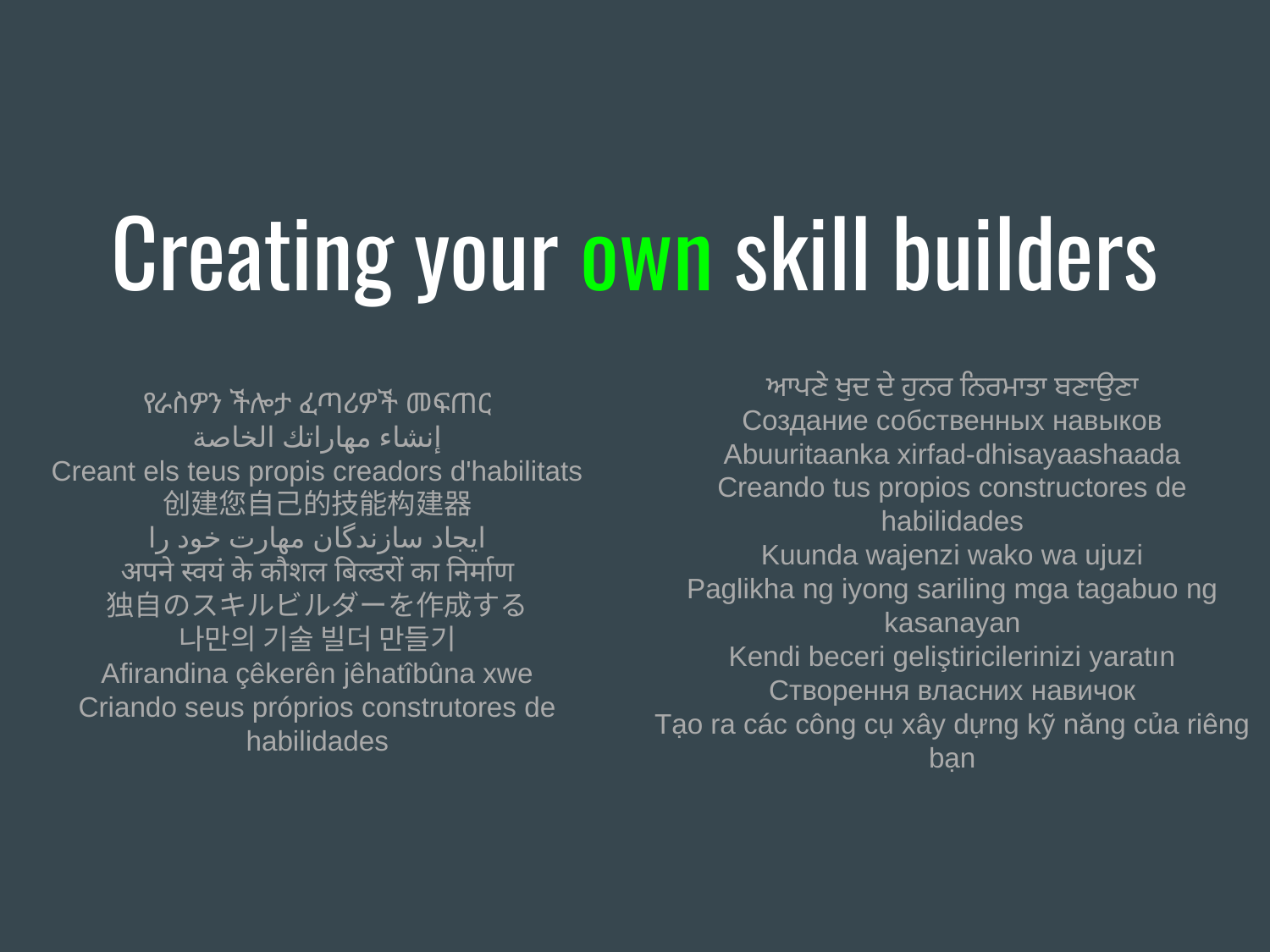

Creating your own skill builders
የራስዎን ችሎታ ፈጣሪዎች መፍጠር
إنشاء مهاراتك الخاصة
Creant els teus propis creadors d'habilitats
创建您自己的技能构建器
ایجاد سازندگان مهارت خود را
अपने स्वयं के कौशल बिल्डरों का निर्माण
独自のスキルビルダーを作成する
나만의 기술 빌더 만들기
Afirandina çêkerên jêhatîbûna xwe
Criando seus próprios construtores de habilidades
ਆਪਣੇ ਖੁਦ ਦੇ ਹੁਨਰ ਨਿਰਮਾਤਾ ਬਣਾਉਣਾ
Создание собственных навыков
Abuuritaanka xirfad-dhisayaashaada
Creando tus propios constructores de habilidades
Kuunda wajenzi wako wa ujuzi
Paglikha ng iyong sariling mga tagabuo ng kasanayan
Kendi beceri geliştiricilerinizi yaratın
Створення власних навичок
Tạo ra các công cụ xây dựng kỹ năng của riêng bạn